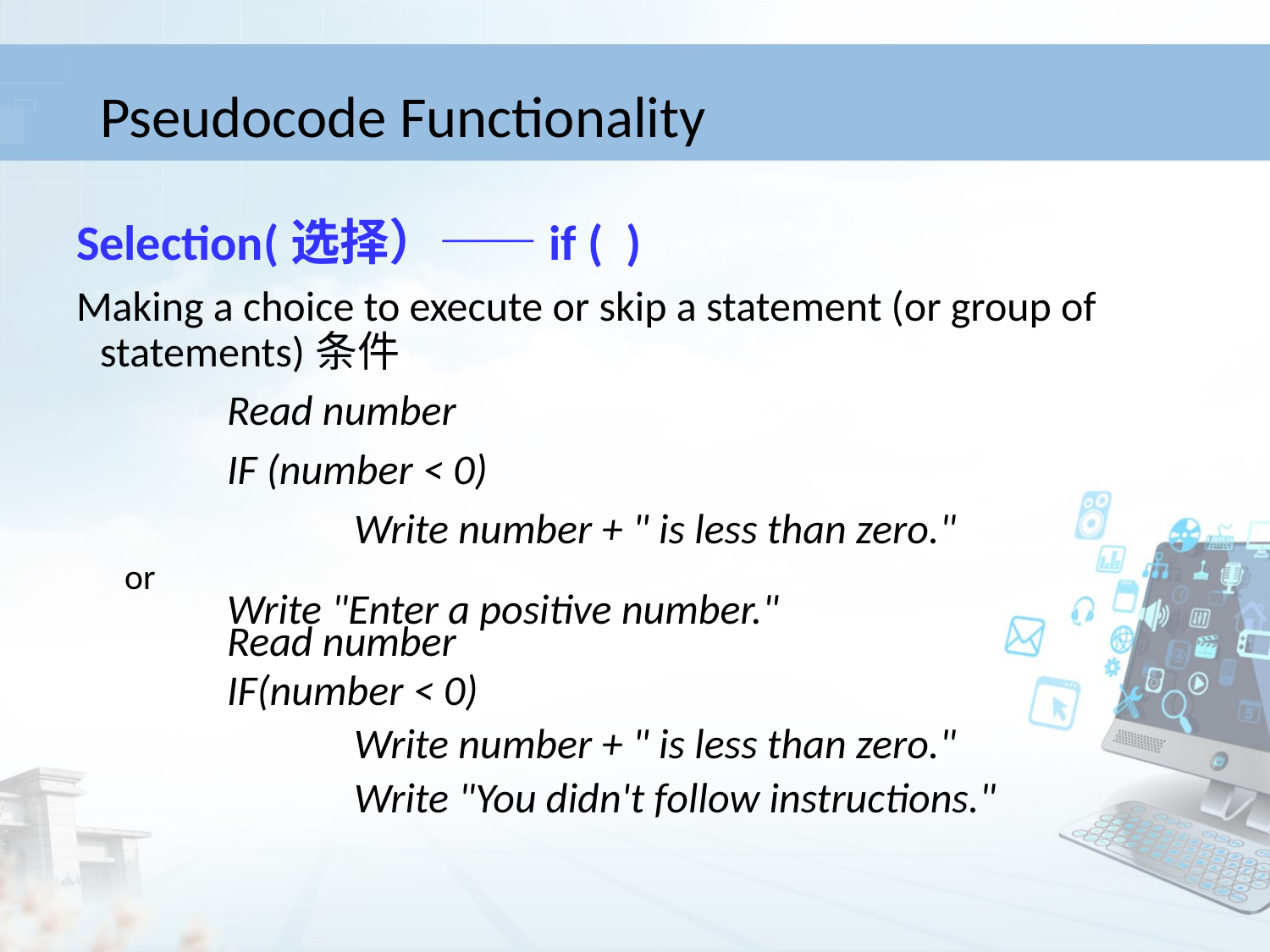

# Pseudocode Functionality
Selection(选择）——if (  )
Making a choice to execute or skip a statement (or group of statements)条件
		Read number
		IF (number < 0)
			Write number + " is less than zero."
      or
		Write "Enter a positive number."
		Read number
		IF(number < 0)
			Write number + " is less than zero."
			Write "You didn't follow instructions."